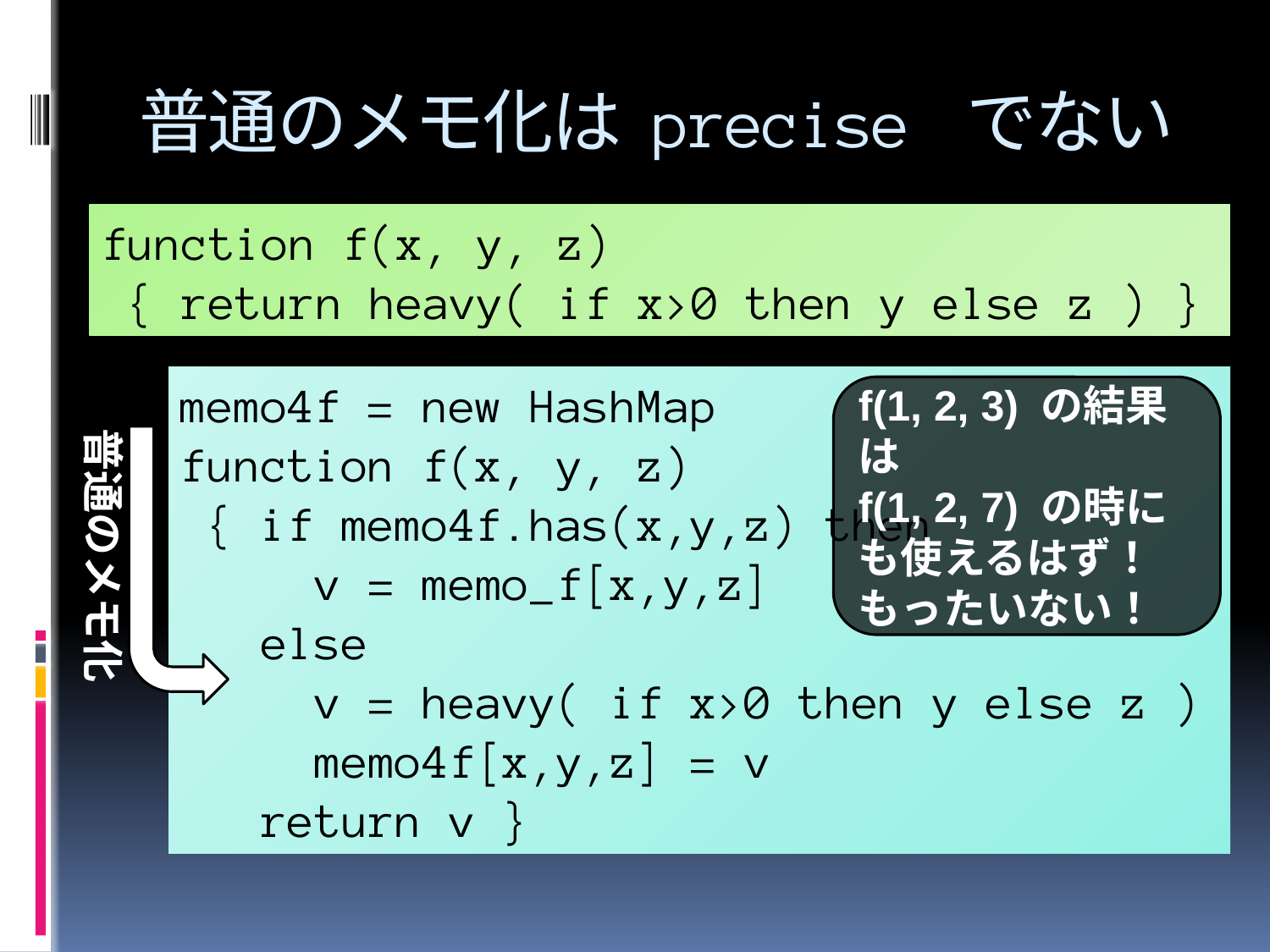

# 普通のメモ化は precise でない
function f(x, y, z)
 { return heavy( if x>0 then y else z ) }

memo4f = new HashMap
function f(x, y, z)
 { if memo4f.has(x,y,z) then
     v = memo_f[x,y,z]
   else
     v = heavy( if x>0 then y else z )
     memo4f[x,y,z] = v
   return v }
f(1, 2, 3) の結果は
f(1, 2, 7) の時にも使えるはず！
もったいない！
普通のメモ化